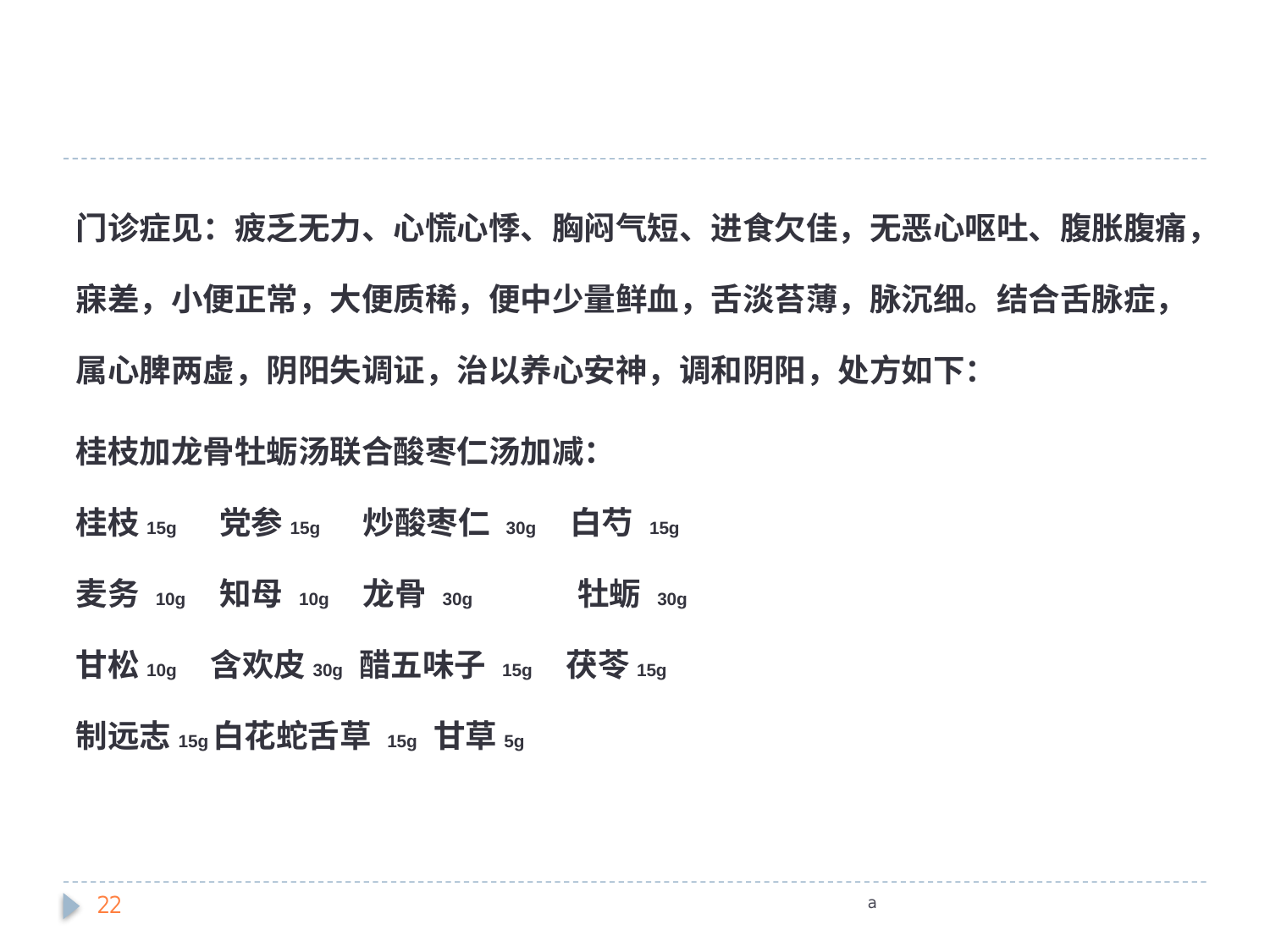

门诊症见：疲乏无力、心慌心悸、胸闷气短、进食欠佳，无恶心呕吐、腹胀腹痛，寐差，小便正常，大便质稀，便中少量鲜血，舌淡苔薄，脉沉细。结合舌脉症，属心脾两虚，阴阳失调证，治以养心安神，调和阴阳，处方如下：
桂枝加龙骨牡蛎汤联合酸枣仁汤加减：
桂枝15g    党参15g    炒酸枣仁 30g   白芍 15g
麦务 10g   知母 10g   龙骨 30g           牡蛎 30g
甘松10g   含欢皮30g 醋五味子 15g   茯苓15g
制远志15g白花蛇舌草 15g 甘草5g
22
a